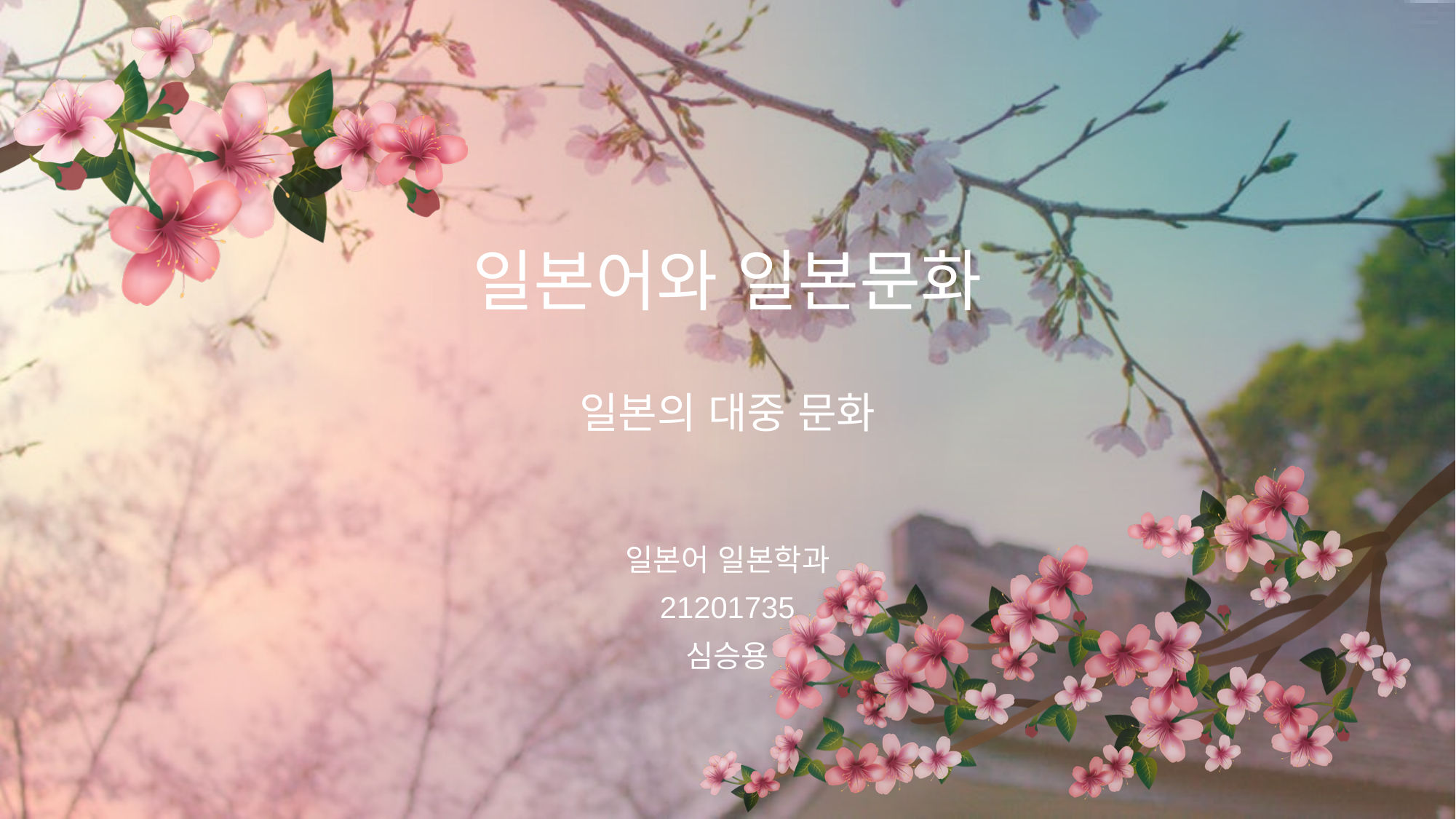

일본어와 일본문화

일본의 대중 문화
일본어 일본학과
21201735
심승용